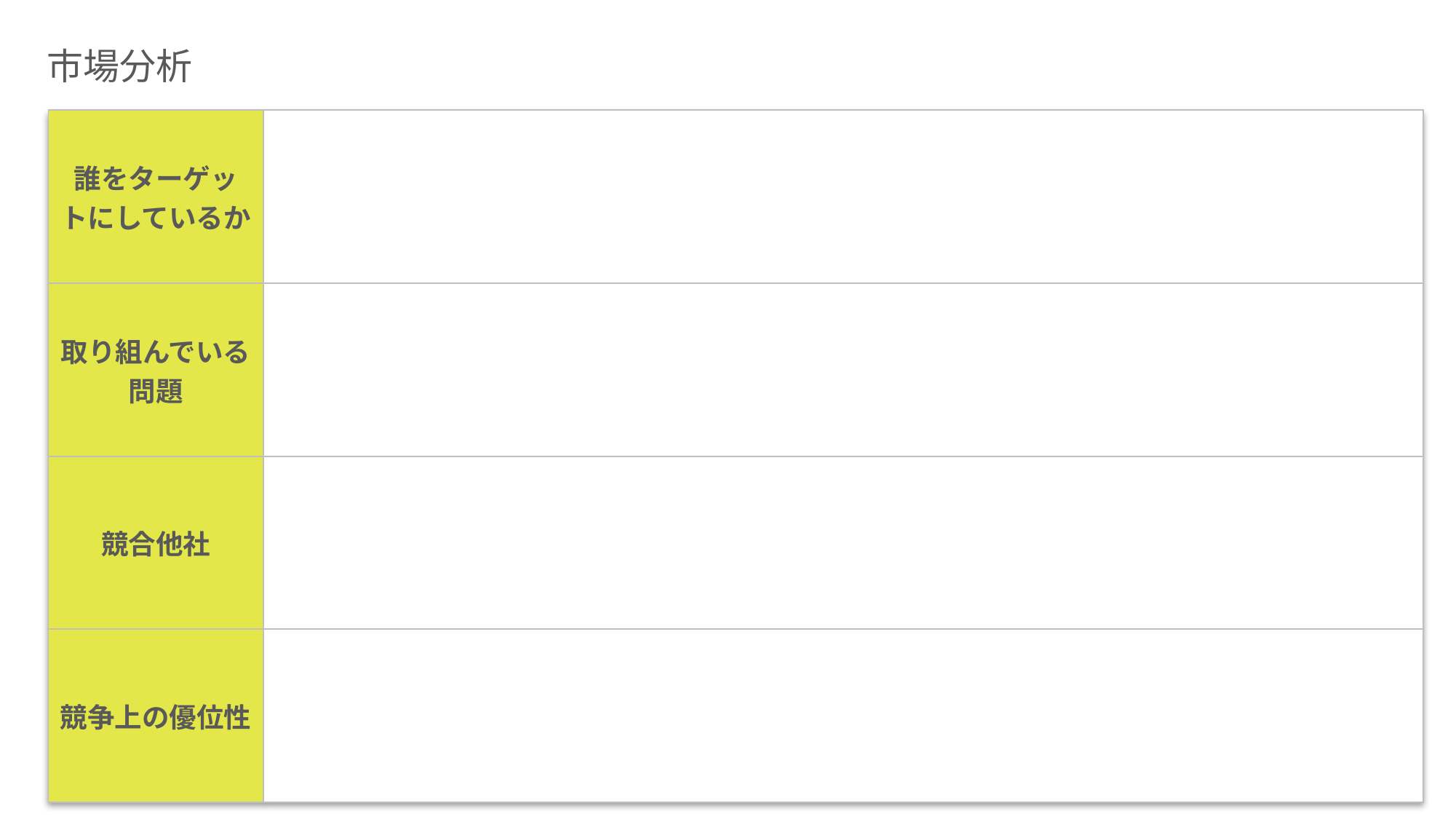

NO
NO
NO
NO
NO
NO
NO
NO
NO
NO
NO
NO
NO
NO
NO
NO
NO
NO
NO
NO
NO
NO
NO
NO
NO
NO
NO
NO
NO
NO
NO
NO
NO
NO
NO
NO
NO
NO
NO
NO
NO
NO
NO
NO
NO
NO
NO
NO
NO
NO
NO
NO
NO
NO
NO
NO
NO
NO
NO
NO
NO
NO
NO
NO
NO
NO
NO
NO
NO
NO
NO
NO
NO
NO
NO
NO
NO
NO
NO
NO
NO
NO
NO
NO
NO
NO
NO
NO
NO
NO
NO
NO
NO
NO
NO
NO
NO
NO
NO
NO
NO
NO
NO
NO
NO
NO
NO
NO
NO
NO
NO
NO
NO
NO
UNKNOWN
NO
YES
UNKNOWN
NO
YES
NO
YES
UNKNOWN
NO
NO
NO
NO
NO
NO
NO
NO
NO
NO
NO
NO
NO
NO
NO
NO
NO
NO
NO
NO
NO
NO
NO
NO
NO
NO
NO
NO
NO
NO
NO
NO
NO
NO
NO
NO
NO
NO
NO
NO
NO
NO
NO
NO
NO
NO
NO
NO
NO
NO
NO
NO
NO
NO
NO
NO
NO
NO
NO
NO
NO
NO
NO
NO
NO
NO
NO
NO
NO
NO
NO
NO
NO
NO
NO
NO
UNKNOWN
NO
YES
UNKNOWN
NO
YES
NO
YES
UNKNOWN
NO
NO
NO
NO
NO
NO
NO
NO
NO
NO
NO
NO
NO
NO
NO
NO
NO
NO
NO
NO
NO
NO
NO
NO
NO
NO
NO
NO
NO
NO
NO
NO
NO
NO
NO
NO
NO
NO
NO
NO
NO
NO
NO
NO
NO
NO
NO
NO
NO
NO
NO
NO
UNKNOWN
NO
YES
UNKNOWN
NO
YES
NO
YES
UNKNOWN
NO
NO
NO
NO
NO
NO
NO
NO
NO
NO
NO
NO
NO
NO
NO
NO
NO
NO
NO
NO
NO
NO
NO
NO
NO
NO
NO
NO
NO
NO
NO
NO
NO
NO
NO
NO
NO
NO
NO
NO
NO
NO
NO
NO
NO
NO
NO
NO
NO
NO
NO
NO
NO
NO
NO
NO
NO
NO
NO
NO
NO
NO
NO
NO
NO
NO
NO
NO
NO
NO
NO
NO
NO
NO
NO
NO
NO
NO
NO
NO
NO
NO
NO
NO
NO
NO
NO
NO
NO
NO
NO
NO
NO
NO
NO
NO
NO
NO
NO
NO
NO
NO
NO
NO
NO
NO
NO
NO
NO
NO
NO
NO
NO
NO
NO
NO
NO
NO
NO
NO
NO
NO
NO
NO
NO
NO
NO
NO
NO
NO
NO
NO
NO
NO
NO
NO
NO
NO
NO
NO
NO
NO
NO
NO
NO
NO
NO
NO
NO
NO
NO
NO
NO
NO
NO
NO
NO
NO
NO
NO
NO
NO
NO
NO
NO
NO
UNKNOWN
UNKNOWN
UNKNOWN
UNKNOWN
NO
YES
UNKNOWN
NO
YES
NO
YES
UNKNOWN
NO
NO
NO
NO
NO
NO
NO
NO
NO
NO
NO
NO
NO
NO
NO
NO
NO
NO
NO
NO
NO
NO
NO
NO
NO
NO
NO
NO
NO
NO
NO
NO
NO
NO
NO
NO
NO
NO
NO
NO
NO
NO
NO
NO
NO
NO
NO
NO
NO
NO
NO
NO
NO
NO
NO
NO
NO
NO
NO
NO
NO
NO
NO
NO
NO
NO
NO
NO
NO
NO
NO
NO
NO
NO
NO
NO
NO
NO
NO
NO
NO
NO
NO
NO
NO
NO
NO
NO
UNKNOWN
NO
YES
UNKNOWN
NO
YES
NO
YES
UNKNOWN
NO
NO
NO
NO
NO
NO
NO
NO
NO
NO
NO
NO
NO
NO
NO
NO
NO
NO
NO
NO
NO
NO
NO
NO
NO
NO
NO
NO
NO
NO
NO
NO
NO
NO
NO
NO
NO
NO
NO
NO
NO
NO
NO
NO
NO
NO
NO
NO
NO
NO
NO
NO
NO
NO
NO
NO
NO
NO
NO
NO
NO
NO
NO
NO
NO
NO
NO
NO
NO
NO
NO
NO
NO
NO
NO
NO
NO
NO
NO
NO
NO
NO
NO
NO
NO
NO
NO
NO
NO
NO
NO
NO
NO
NO
NO
NO
NO
NO
NO
NO
NO
NO
NO
NO
NO
NO
NO
NO
NO
NO
NO
NO
NO
NO
NO
NO
NO
NO
NO
NO
NO
NO
NO
NO
NO
NO
NO
NO
NO
NO
NO
NO
NO
NO
NO
NO
NO
NO
NO
NO
NO
NO
UNKNOWN
UNKNOWN
UNKNOWN
NO
YES
UNKNOWN
NO
YES
NO
YES
UNKNOWN
NO
NO
NO
NO
NO
NO
NO
NO
NO
NO
NO
NO
NO
NO
NO
NO
NO
NO
NO
NO
NO
NO
NO
NO
NO
NO
NO
NO
NO
NO
NO
NO
NO
NO
NO
NO
NO
NO
NO
NO
NO
NO
NO
NO
NO
NO
NO
NO
NO
NO
NO
NO
UNKNOWN
NO
YES
UNKNOWN
NO
YES
NO
YES
UNKNOWN
NO
NO
NO
NO
NO
NO
NO
NO
NO
NO
NO
NO
NO
NO
NO
NO
NO
NO
NO
NO
NO
NO
NO
NO
NO
NO
NO
NO
NO
NO
NO
NO
NO
NO
NO
NO
NO
NO
NO
NO
NO
NO
NO
NO
NO
NO
NO
NO
NO
NO
NO
NO
NO
NO
NO
NO
NO
NO
NO
NO
NO
NO
NO
NO
NO
NO
NO
NO
NO
NO
NO
NO
NO
NO
NO
NO
NO
NO
NO
NO
NO
NO
NO
NO
NO
NO
NO
NO
UNKNOWN
NO
YES
UNKNOWN
NO
YES
NO
YES
UNKNOWN
NO
NO
NO
NO
NO
NO
NO
NO
NO
NO
NO
NO
NO
NO
NO
NO
NO
NO
NO
NO
NO
NO
NO
NO
NO
NO
NO
NO
NO
NO
NO
NO
NO
NO
NO
NO
NO
NO
NO
NO
NO
NO
NO
NO
NO
NO
NO
NO
NO
NO
NO
NO
NO
NO
NO
NO
NO
NO
NO
NO
NO
NO
NO
NO
NO
NO
NO
NO
NO
NO
NO
NO
NO
NO
NO
NO
NO
NO
NO
NO
NO
NO
NO
NO
NO
NO
NO
NO
NO
NO
NO
NO
NO
NO
NO
NO
NO
NO
NO
NO
NO
NO
NO
NO
NO
NO
NO
NO
NO
NO
NO
NO
NO
NO
NO
NO
NO
NO
NO
NO
NO
NO
NO
NO
NO
NO
NO
NO
NO
NO
NO
NO
NO
NO
NO
NO
NO
NO
NO
NO
NO
NO
UNKNOWN
UNKNOWN
UNKNOWN
UNKNOWN
NO
YES
UNKNOWN
NO
YES
NO
YES
UNKNOWN
NO
NO
NO
NO
NO
NO
NO
NO
NO
NO
NO
NO
NO
NO
NO
NO
NO
NO
NO
NO
NO
NO
NO
NO
NO
NO
NO
NO
NO
NO
NO
NO
NO
NO
NO
NO
NO
NO
NO
NO
NO
NO
NO
NO
NO
NO
NO
NO
NO
NO
NO
NO
UNKNOWN
NO
YES
UNKNOWN
NO
YES
NO
YES
UNKNOWN
NO
NO
NO
NO
NO
NO
NO
NO
NO
NO
NO
NO
NO
NO
NO
NO
NO
NO
NO
NO
NO
NO
NO
NO
NO
NO
NO
NO
NO
NO
NO
NO
NO
NO
NO
NO
NO
NO
NO
NO
NO
NO
NO
NO
NO
NO
NO
NO
NO
NO
NO
NO
UNKNOWN
NO
YES
UNKNOWN
NO
YES
NO
YES
UNKNOWN
NO
NO
NO
NO
NO
NO
NO
NO
NO
NO
NO
NO
NO
NO
NO
NO
NO
NO
NO
NO
NO
NO
NO
NO
NO
NO
NO
NO
NO
NO
NO
NO
NO
NO
NO
NO
NO
NO
NO
NO
NO
NO
NO
NO
NO
NO
NO
NO
NO
NO
NO
NO
NO
NO
NO
NO
NO
NO
NO
NO
NO
NO
NO
NO
NO
NO
NO
NO
NO
NO
NO
NO
NO
NO
NO
NO
NO
NO
NO
NO
NO
NO
NO
NO
NO
NO
NO
NO
UNKNOWN
NO
YES
UNKNOWN
NO
YES
NO
YES
UNKNOWN
NO
NO
NO
NO
NO
NO
NO
NO
NO
NO
NO
NO
NO
NO
NO
NO
NO
NO
NO
NO
NO
NO
NO
NO
NO
NO
NO
NO
NO
NO
NO
NO
NO
NO
NO
NO
NO
NO
NO
NO
NO
NO
NO
NO
NO
NO
NO
NO
NO
NO
NO
NO
NO
NO
NO
NO
NO
NO
NO
NO
NO
NO
NO
NO
NO
NO
NO
NO
NO
NO
NO
NO
NO
NO
NO
NO
NO
NO
NO
NO
NO
NO
NO
NO
NO
NO
NO
NO
NO
NO
NO
NO
NO
NO
NO
NO
NO
NO
NO
NO
NO
NO
NO
NO
NO
NO
NO
NO
NO
NO
NO
NO
NO
NO
NO
NO
NO
NO
NO
NO
NO
NO
NO
NO
NO
NO
NO
NO
NO
NO
NO
NO
NO
NO
NO
NO
NO
NO
NO
NO
NO
NO
UNKNOWN
UNKNOWN
UNKNOWN
UNKNOWN
UNKNOWN
NO
YES
UNKNOWN
NO
YES
NO
YES
UNKNOWN
NO
NO
NO
NO
NO
NO
NO
NO
NO
NO
NO
NO
NO
NO
NO
NO
NO
NO
NO
NO
NO
NO
NO
NO
NO
NO
NO
NO
NO
NO
NO
NO
NO
NO
NO
NO
NO
NO
NO
NO
NO
NO
NO
NO
NO
NO
NO
NO
NO
NO
NO
NO
UNKNOWN
NO
YES
UNKNOWN
NO
YES
NO
YES
UNKNOWN
NO
NO
NO
NO
NO
NO
NO
NO
NO
NO
NO
NO
NO
NO
NO
NO
NO
NO
NO
NO
NO
NO
NO
NO
NO
NO
NO
NO
NO
NO
NO
NO
NO
NO
NO
NO
NO
NO
NO
NO
NO
NO
NO
NO
NO
NO
NO
NO
NO
NO
NO
NO
UNKNOWN
UNKNOWN
NO
NO
NO
NO
NO
NO
NO
NO
NO
NO
NO
NO
NO
NO
NO
NO
NO
NO
市場分析
| 誰をターゲッ トにしているか |  |
| --- | --- |
| 取り組んでいる問題 |  |
| 競合他社 |  |
| 競争上の優位性 |  |